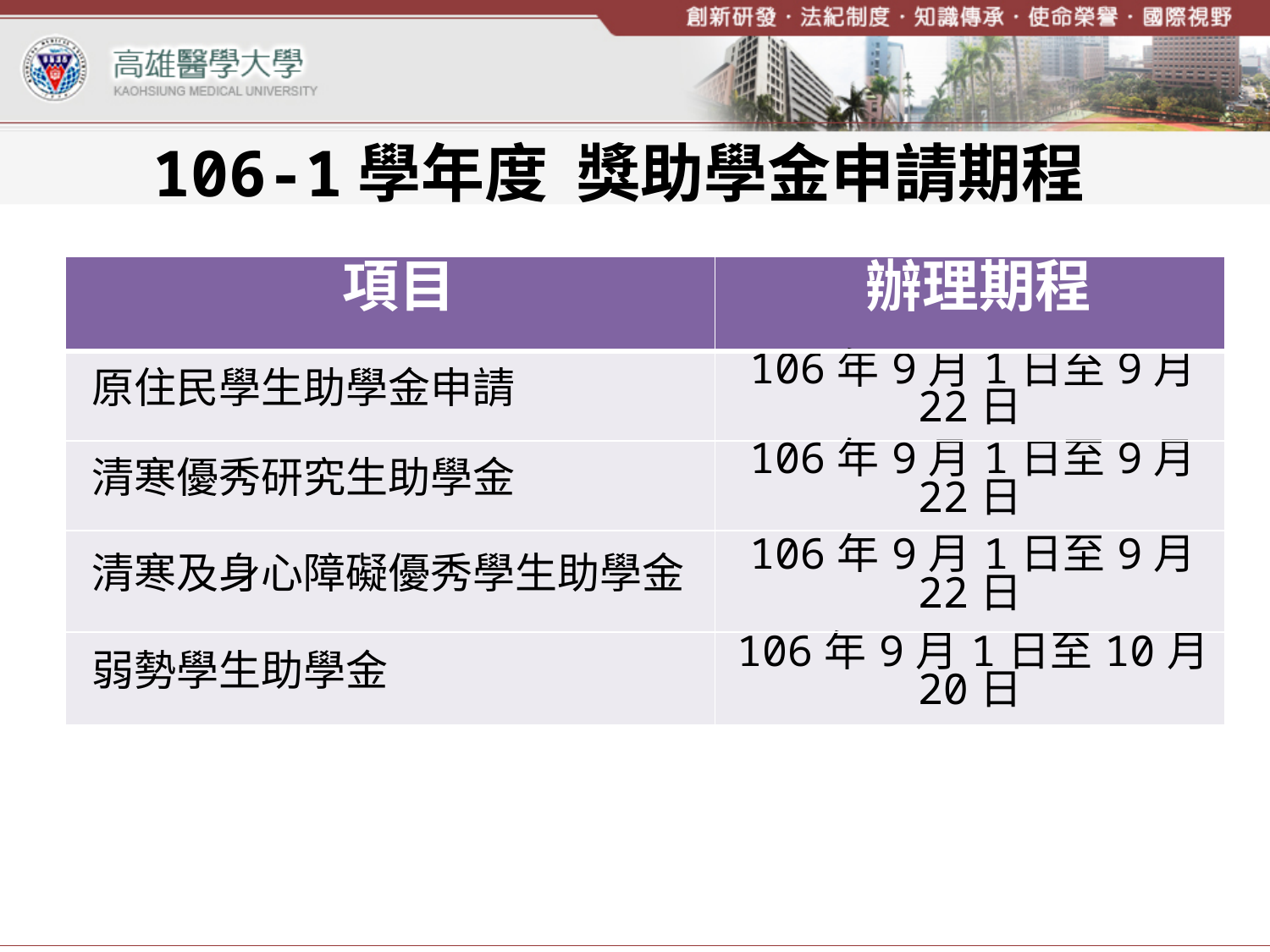

106-1學年度  獎助學金申請期程
| 項目 | 辦理期程 |
| --- | --- |
| 原住民學生助學金申請 | 106年9月1日至9月22日 |
| 清寒優秀研究生助學金 | 106年9月1日至9月22日 |
| 清寒及身心障礙優秀學生助學金 | 106年9月1日至9月22日 |
| 弱勢學生助學金 | 106年9月1日至10月20日 |